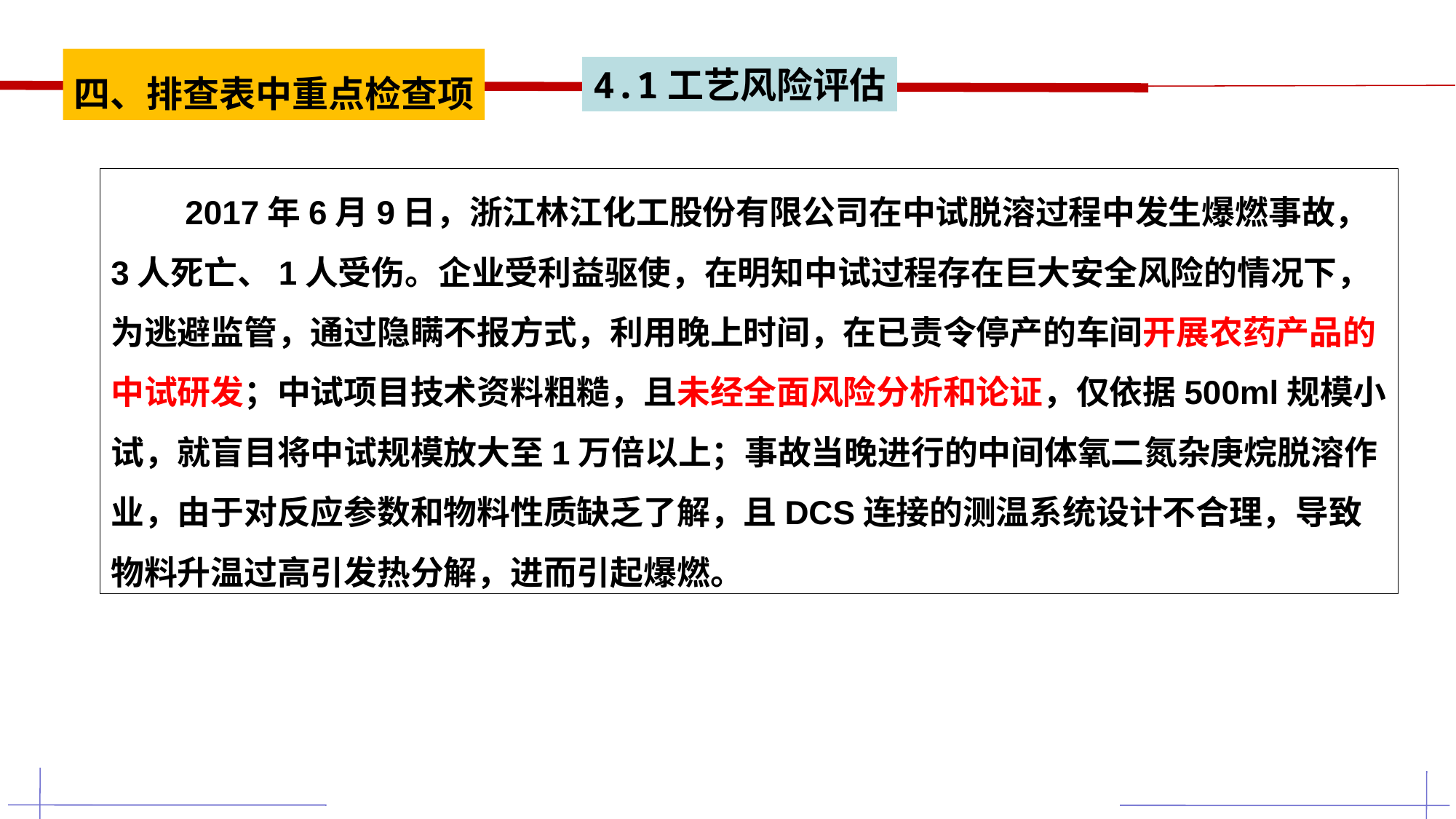

四、排查表中重点检查项
4.1工艺风险评估
        2017年6月9日，浙江林江化工股份有限公司在中试脱溶过程中发生爆燃事故，3人死亡、1人受伤。企业受利益驱使，在明知中试过程存在巨大安全风险的情况下，为逃避监管，通过隐瞒不报方式，利用晚上时间，在已责令停产的车间开展农药产品的中试研发；中试项目技术资料粗糙，且未经全面风险分析和论证，仅依据500ml规模小试，就盲目将中试规模放大至1万倍以上；事故当晚进行的中间体氧二氮杂庚烷脱溶作业，由于对反应参数和物料性质缺乏了解，且DCS连接的测温系统设计不合理，导致物料升温过高引发热分解，进而引起爆燃。